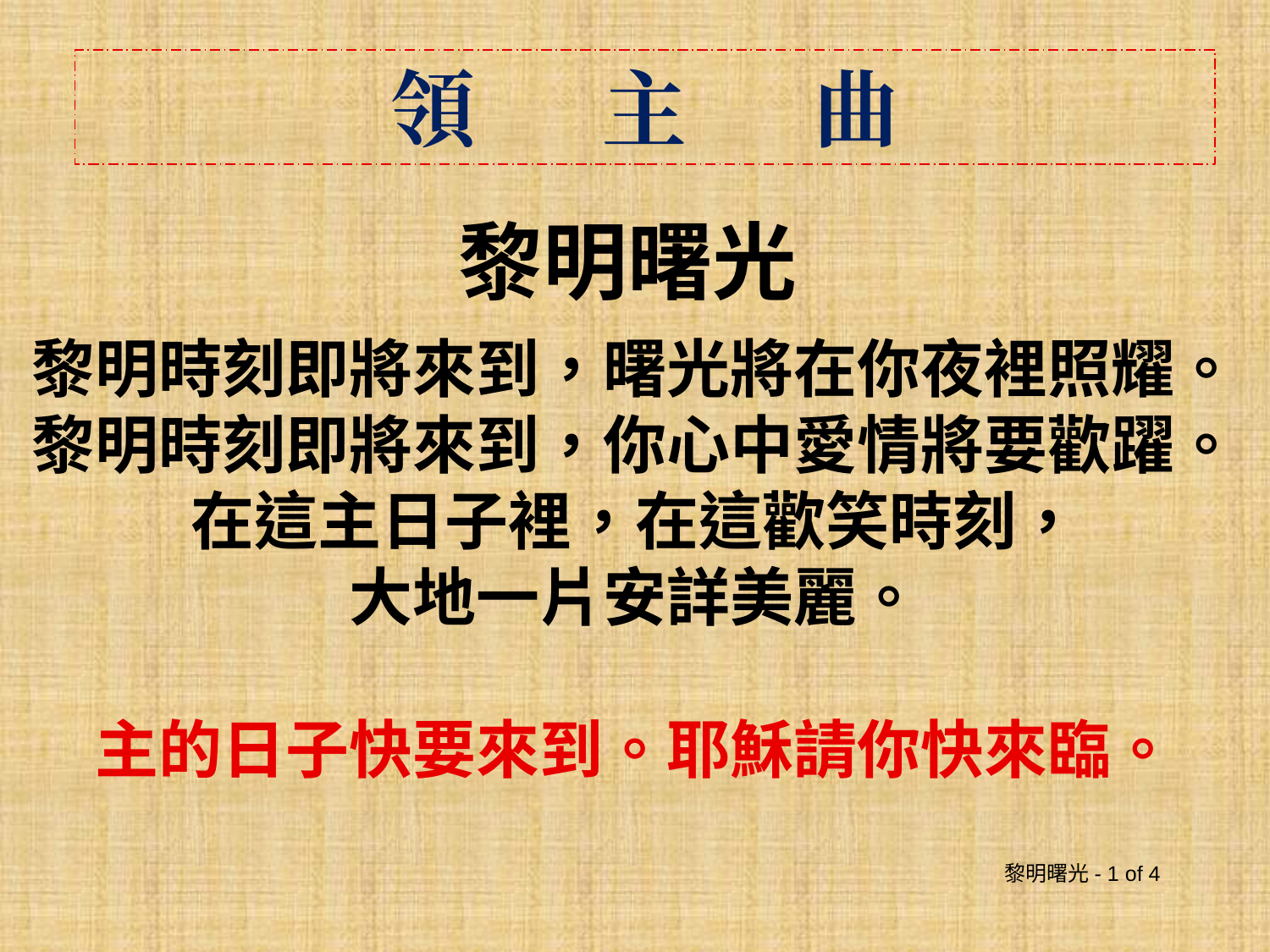

領      主      曲
黎明曙光
黎明時刻即將來到，曙光將在你夜裡照耀。
黎明時刻即將來到，你心中愛情將要歡躍。
在這主日子裡，在這歡笑時刻，
大地一片安詳美麗。

主的日子快要來到。耶穌請你快來臨。
黎明曙光- 1 of 4